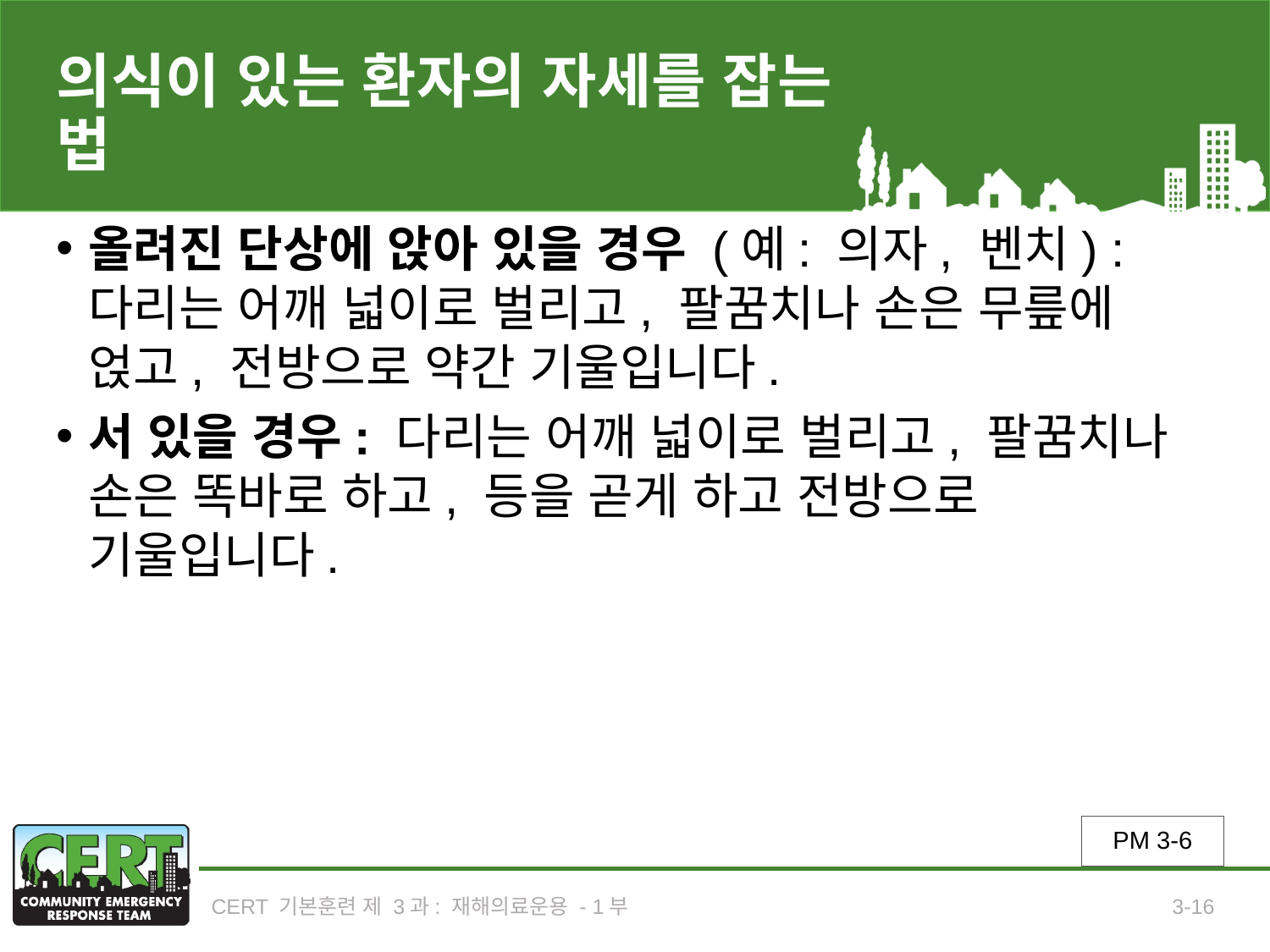

# 의식이 있는 환자의 자세를 잡는 법
올려진 단상에 앉아 있을 경우 (예: 의자, 벤치) : 다리는 어깨 넓이로 벌리고, 팔꿈치나 손은 무릎에 얹고, 전방으로 약간 기울입니다.
서 있을 경우: 다리는 어깨 넓이로 벌리고, 팔꿈치나 손은 똑바로 하고, 등을 곧게 하고 전방으로 기울입니다.
PM 3-6
CERT 기본훈련 제 3과: 재해의료운용 - 1부
3-16